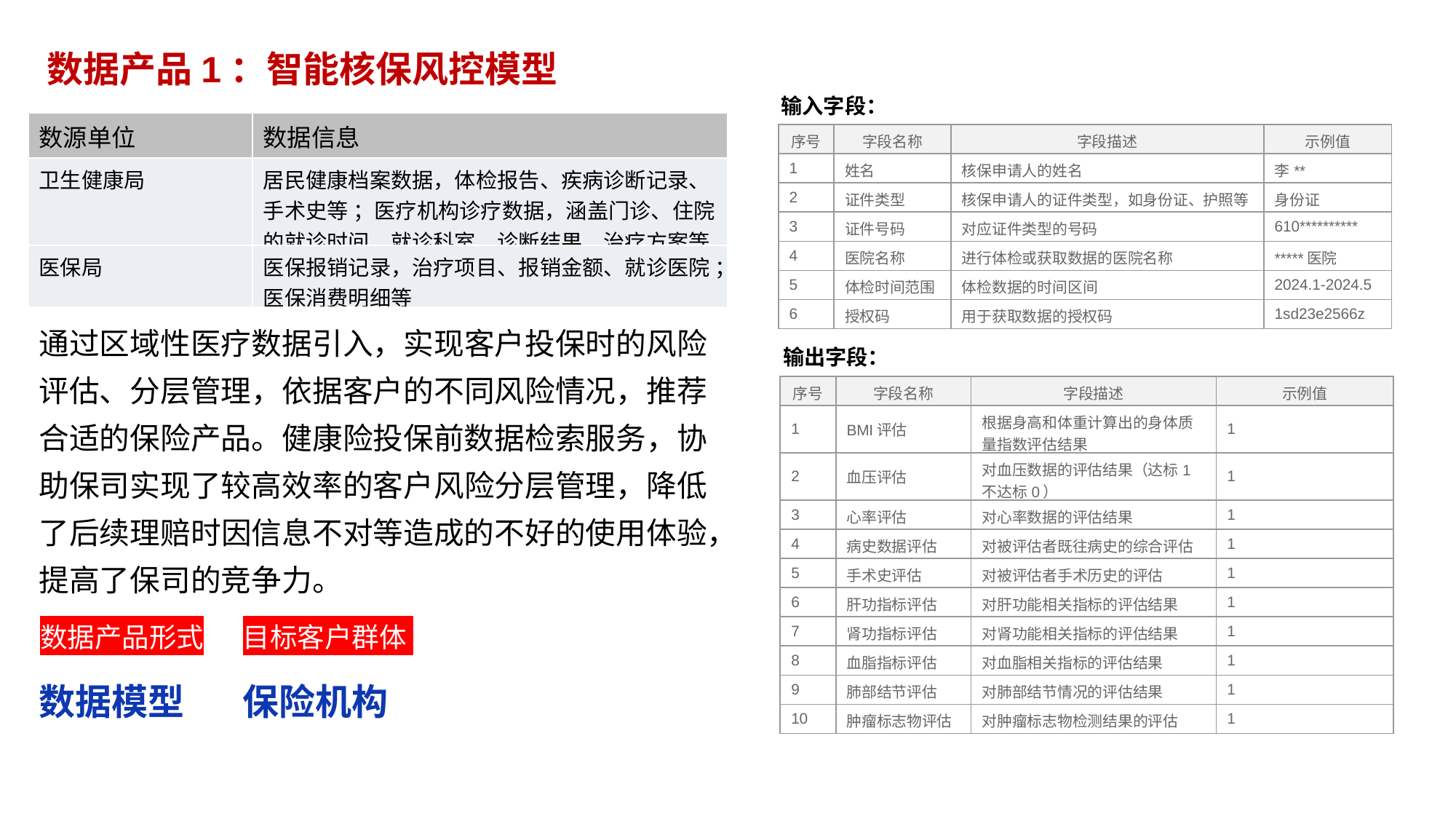

# 数据产品1：智能核保风控模型
输入字段：
| 数源单位 | 数据信息 |
| --- | --- |
| 卫生健康局 | 居民健康档案数据，体检报告、疾病诊断记录、手术史等 ；医疗机构诊疗数据，涵盖门诊、住院的就诊时间、就诊科室、诊断结果、治疗方案等 |
| 医保局 | 医保报销记录，治疗项目、报销金额、就诊医院 ；医保消费明细等 |
| 序号 | 字段名称 | 字段描述 | 示例值 |
| --- | --- | --- | --- |
| 1 | 姓名 | 核保申请人的姓名 | 李\*\* |
| 2 | 证件类型 | 核保申请人的证件类型，如身份证、护照等 | 身份证 |
| 3 | 证件号码 | 对应证件类型的号码 | 610\*\*\*\*\*\*\*\*\*\* |
| 4 | 医院名称 | 进行体检或获取数据的医院名称 | \*\*\*\*\*医院 |
| 5 | 体检时间范围 | 体检数据的时间区间 | 2024.1-2024.5 |
| 6 | 授权码 | 用于获取数据的授权码 | 1sd23e2566z |
通过区域性医疗数据引入，实现客户投保时的风险评估、分层管理，依据客户的不同风险情况，推荐合适的保险产品。健康险投保前数据检索服务，协助保司实现了较高效率的客户风险分层管理，降低了后续理赔时因信息不对等造成的不好的使用体验，提高了保司的竞争力。
输出字段：
| 序号 | 字段名称 | 字段描述 | 示例值 |
| --- | --- | --- | --- |
| 1 | BMI评估 | 根据身高和体重计算出的身体质量指数评估结果 | 1 |
| 2 | 血压评估 | 对血压数据的评估结果（达标1不达标0） | 1 |
| 3 | 心率评估 | 对心率数据的评估结果 | 1 |
| 4 | 病史数据评估 | 对被评估者既往病史的综合评估 | 1 |
| 5 | 手术史评估 | 对被评估者手术历史的评估 | 1 |
| 6 | 肝功指标评估 | 对肝功能相关指标的评估结果 | 1 |
| 7 | 肾功指标评估 | 对肾功能相关指标的评估结果 | 1 |
| 8 | 血脂指标评估 | 对血脂相关指标的评估结果 | 1 |
| 9 | 肺部结节评估 | 对肺部结节情况的评估结果 | 1 |
| 10 | 肿瘤标志物评估 | 对肿瘤标志物检测结果的评估 | 1 |
数据产品形式
目标客户群体
数据模型
保险机构